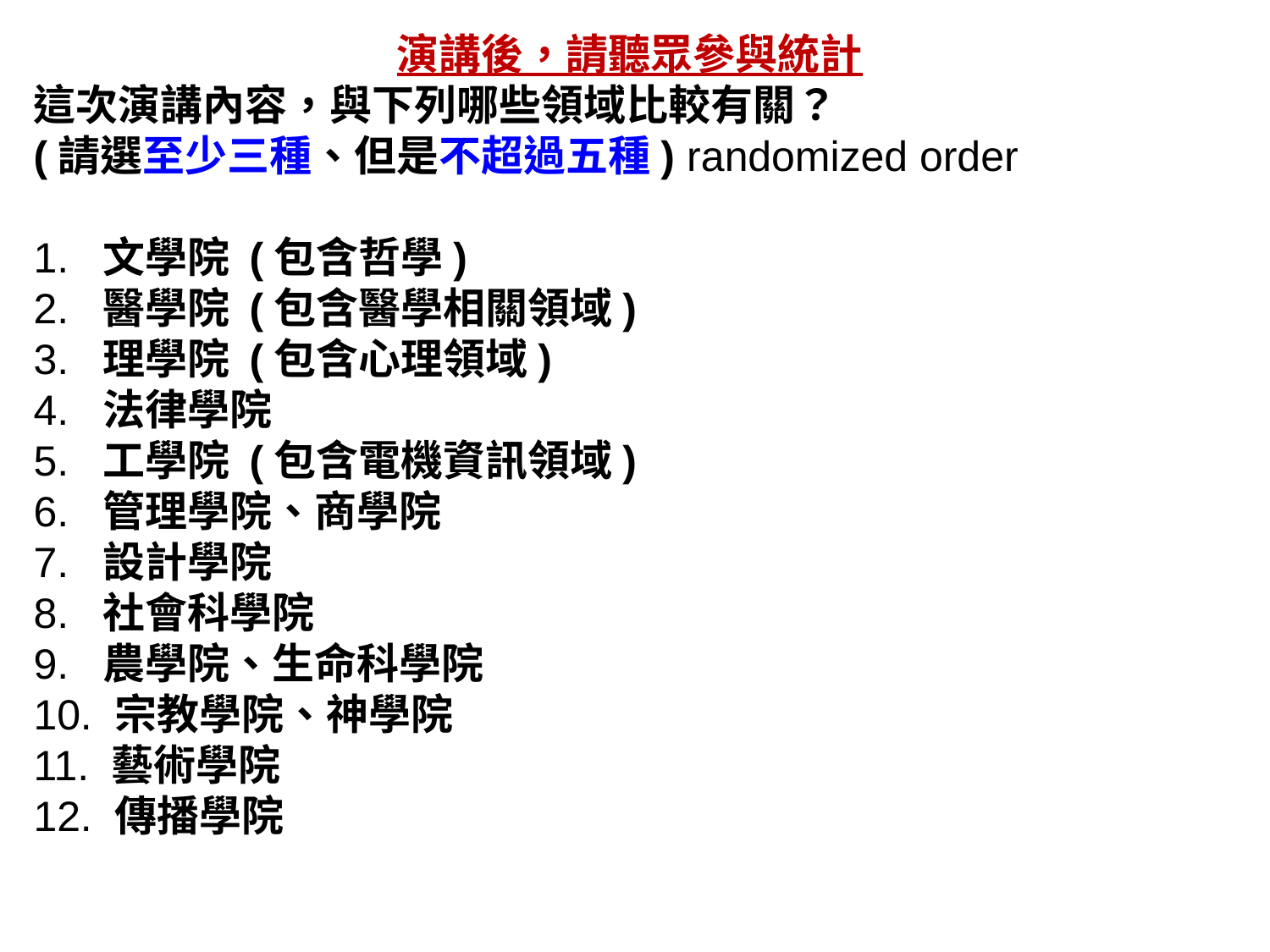

演講後，請聽眾參與統計
這次演講內容，與下列哪些領域比較有關？
(請選至少三種、但是不超過五種) randomized order

1.  文學院 (包含哲學)
2.  醫學院 (包含醫學相關領域)
3.  理學院 (包含心理領域)
4.  法律學院
5.  工學院 (包含電機資訊領域)
6.  管理學院、商學院
7.  設計學院
8.  社會科學院
9.  農學院、生命科學院
10. 宗教學院、神學院
11. 藝術學院
12. 傳播學院